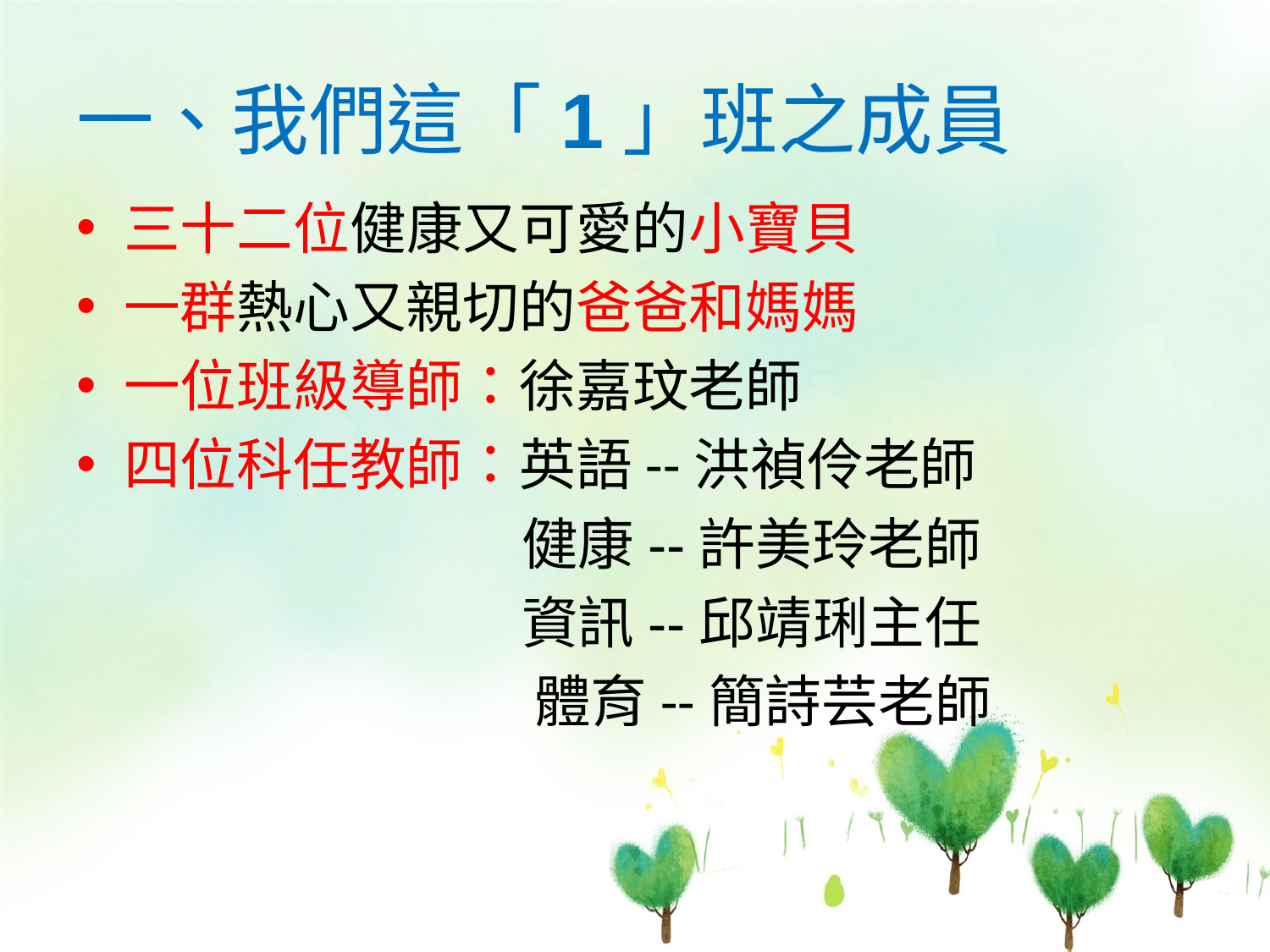

# 一、我們這「1」班之成員
三十二位健康又可愛的小寶貝
一群熱心又親切的爸爸和媽媽
一位班級導師：徐嘉玟老師
四位科任教師：英語--洪禎伶老師
                                  健康--許美玲老師
                                  資訊--邱靖琍主任
                                   體育--簡詩芸老師